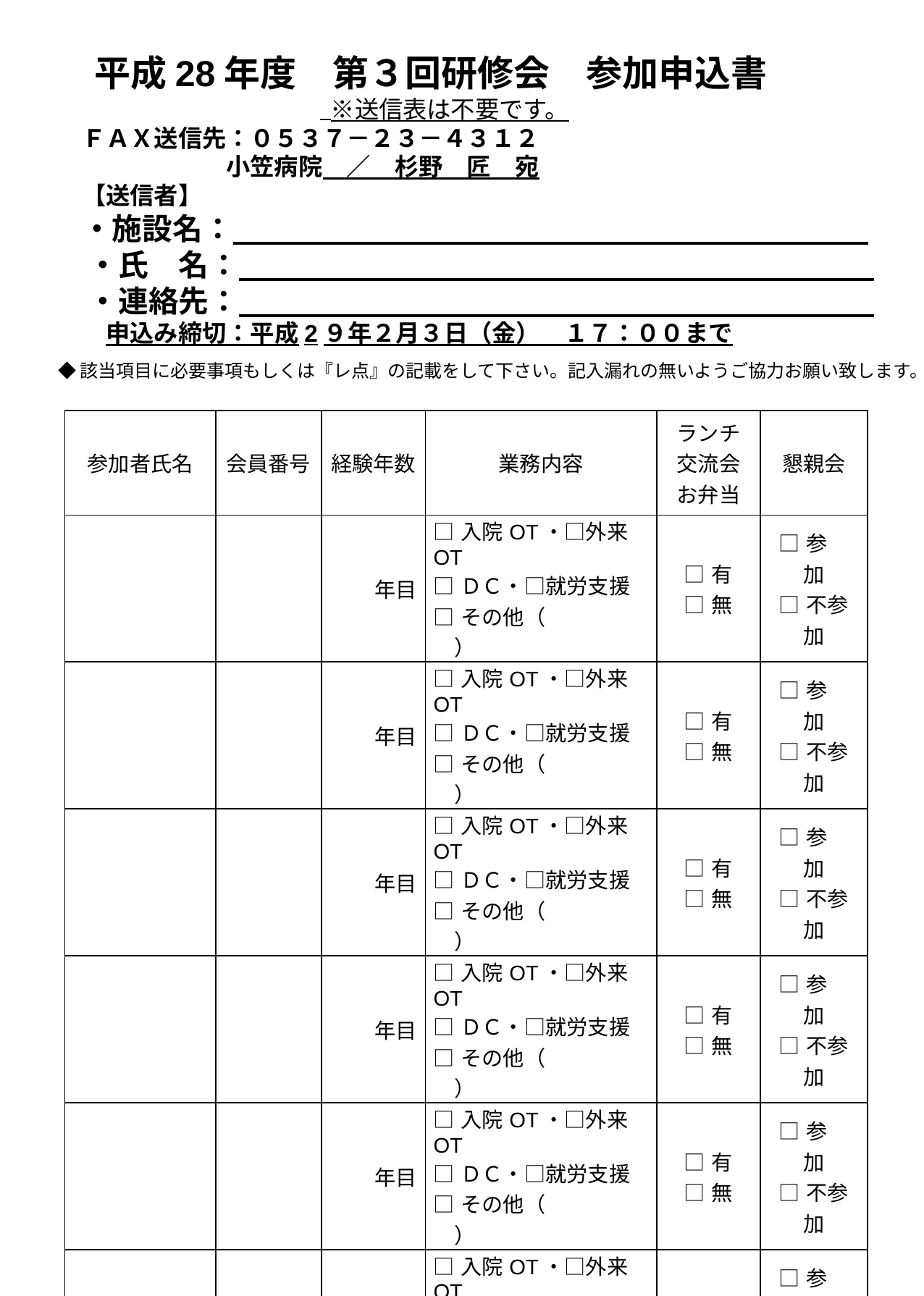

平成28年度　第３回研修会　参加申込書
　　　　　　　　　　　　　　　　　　　　　　　　　　※送信表は不要です。
　ＦＡＸ送信先：０５３７－２３－４３１２
　　　　　　　小笠病院　／　杉野　匠　宛
　【送信者】
　・施設名：
　・氏　名：
　・連絡先：
　　申込み締切：平成2９年２月３日（金）　１７：００まで

◆該当項目に必要事項もしくは『レ点』の記載をして下さい。記入漏れの無いようご協力お願い致します。

| 参加者氏名 | 会員番号 | 経験年数 | 業務内容 | ランチ 交流会 お弁当 | 懇親会 |
| --- | --- | --- | --- | --- | --- |
|  |  | 年目 | □入院OT・□外来OT □ＤＣ・□就労支援 □その他（　　　　） | □有 □無 | □参　加 □不参加 |
|  |  | 年目 | □入院OT・□外来OT □ＤＣ・□就労支援 □その他（　　　　） | □有 □無 | □参　加 □不参加 |
|  |  | 年目 | □入院OT・□外来OT □ＤＣ・□就労支援 □その他（　　　　） | □有 □無 | □参　加 □不参加 |
|  |  | 年目 | □入院OT・□外来OT □ＤＣ・□就労支援 □その他（　　　　） | □有 □無 | □参　加 □不参加 |
|  |  | 年目 | □入院OT・□外来OT □ＤＣ・□就労支援 □その他（　　　　） | □有 □無 | □参　加 □不参加 |
|  |  | 年目 | □入院OT・□外来OT □ＤＣ・□就労支援 □その他（　　　　） | □有 □無 | □参　加 □不参加 |
|  |  | 年目 | □入院OT・□外来OT □ＤＣ・□就労支援 □その他（　　　　） | □有 □無 | □参　加 □不参加 |